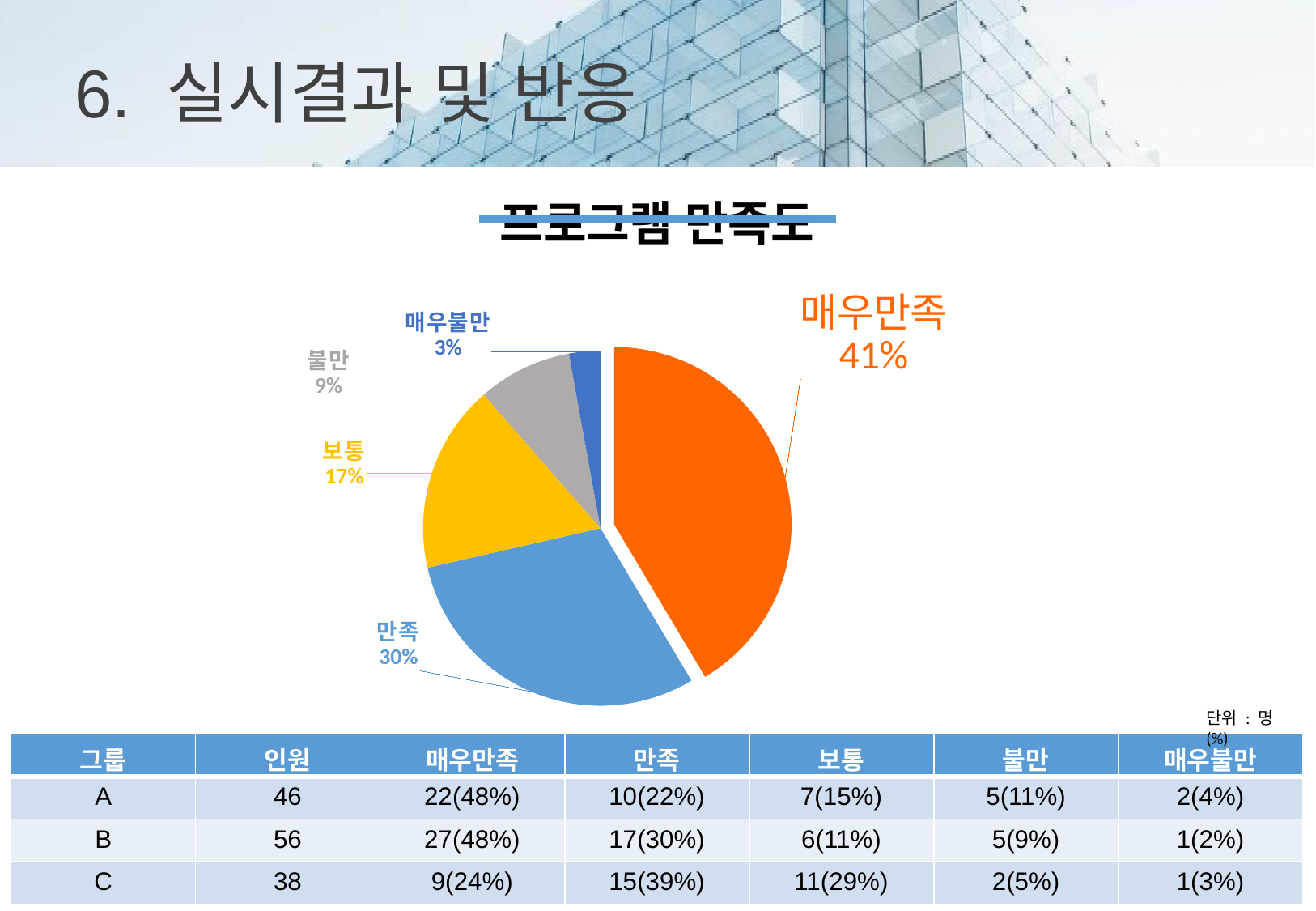

6. 실시결과 및 반응

### Chart: 프로그램 만족도

| Category | 프로그램 만족도 |
|---|---|
| 매우만족 | 0.58 |
| 만족 | 0.42 |
| 보통 | 0.24 |
| 불만 | 0.12 |
| 매우불만 | 0.04 |
단위 : 명(%)
| 그룹 | 인원 | 매우만족 | 만족 | 보통 | 불만 | 매우불만 |
| --- | --- | --- | --- | --- | --- | --- |
| A | 46 | 22(48%) | 10(22%) | 7(15%) | 5(11%) | 2(4%) |
| B | 56 | 27(48%) | 17(30%) | 6(11%) | 5(9%) | 1(2%) |
| C | 38 | 9(24%) | 15(39%) | 11(29%) | 2(5%) | 1(3%) |